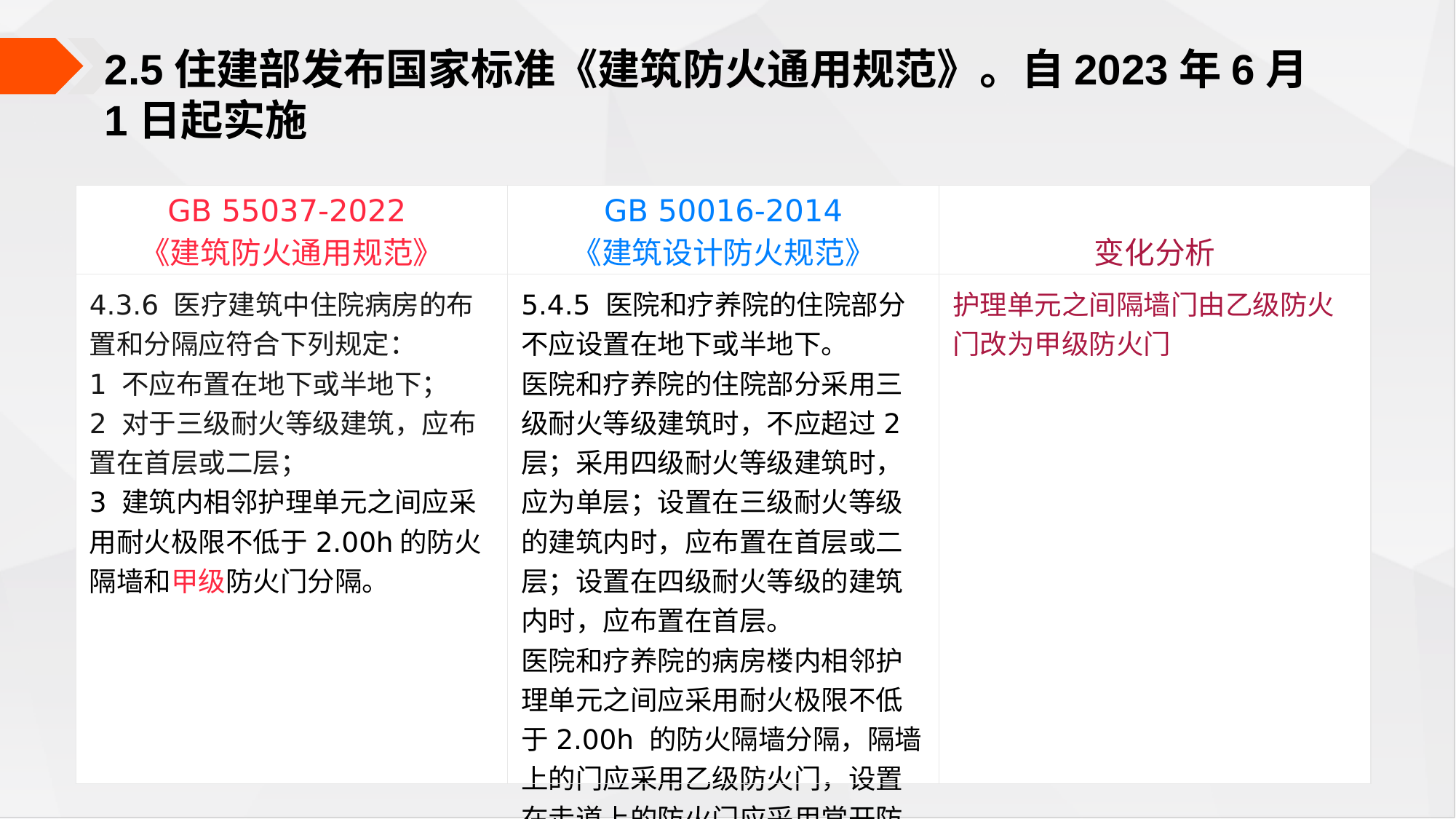

2.5住建部发布国家标准《建筑防火通用规范》。自2023年6月1日起实施

| GB 55037-2022  《建筑防火通用规范》 | GB 50016-2014 《建筑设计防火规范》 | 变化分析 |
| --- | --- | --- |
| 4.3.6 医疗建筑中住院病房的布置和分隔应符合下列规定： 1 不应布置在地下或半地下； 2 对于三级耐火等级建筑，应布置在首层或二层； 3 建筑内相邻护理单元之间应采用耐火极限不低于2.00h的防火隔墙和甲级防火门分隔。 | 5.4.5 医院和疗养院的住院部分不应设置在地下或半地下。 医院和疗养院的住院部分采用三级耐火等级建筑时，不应超过2 层；采用四级耐火等级建筑时，应为单层；设置在三级耐火等级的建筑内时，应布置在首层或二层；设置在四级耐火等级的建筑内时，应布置在首层。 医院和疗养院的病房楼内相邻护理单元之间应采用耐火极限不低于2.00h 的防火隔墙分隔，隔墙上的门应采用乙级防火门，设置在走道上的防火门应采用常开防火门。 | 护理单元之间隔墙门由乙级防火门改为甲级防火门 |